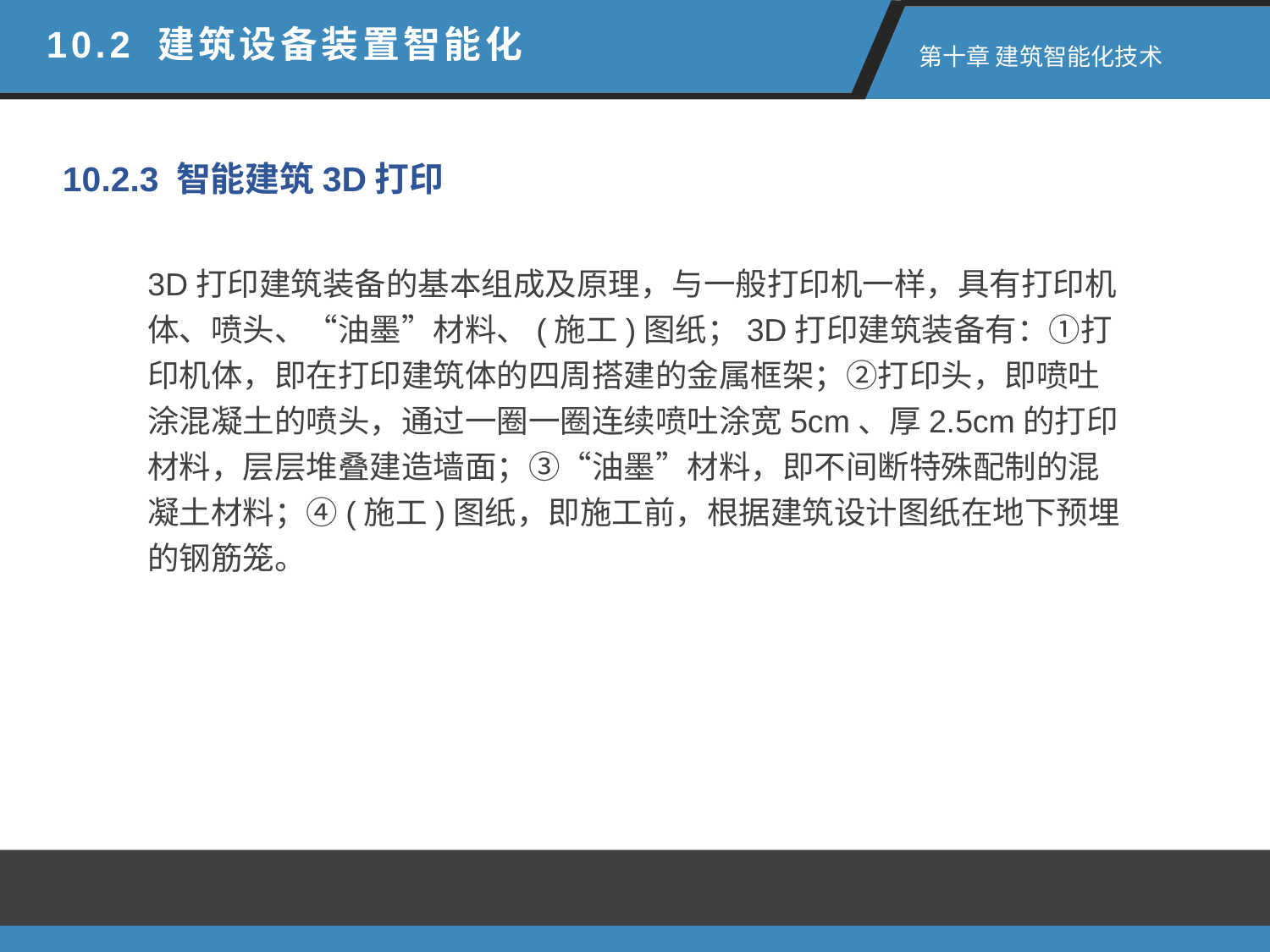

10.2 建筑设备装置智能化
第十章 建筑智能化技术
10.2.3 智能建筑3D打印
3D打印建筑装备的基本组成及原理，与一般打印机一样，具有打印机体、喷头、“油墨”材料、(施工)图纸；3D打印建筑装备有：①打印机体，即在打印建筑体的四周搭建的金属框架；②打印头，即喷吐涂混凝土的喷头，通过一圈一圈连续喷吐涂宽5cm、厚2.5cm的打印材料，层层堆叠建造墙面；③“油墨”材料，即不间断特殊配制的混凝土材料；④(施工)图纸，即施工前，根据建筑设计图纸在地下预埋的钢筋笼。